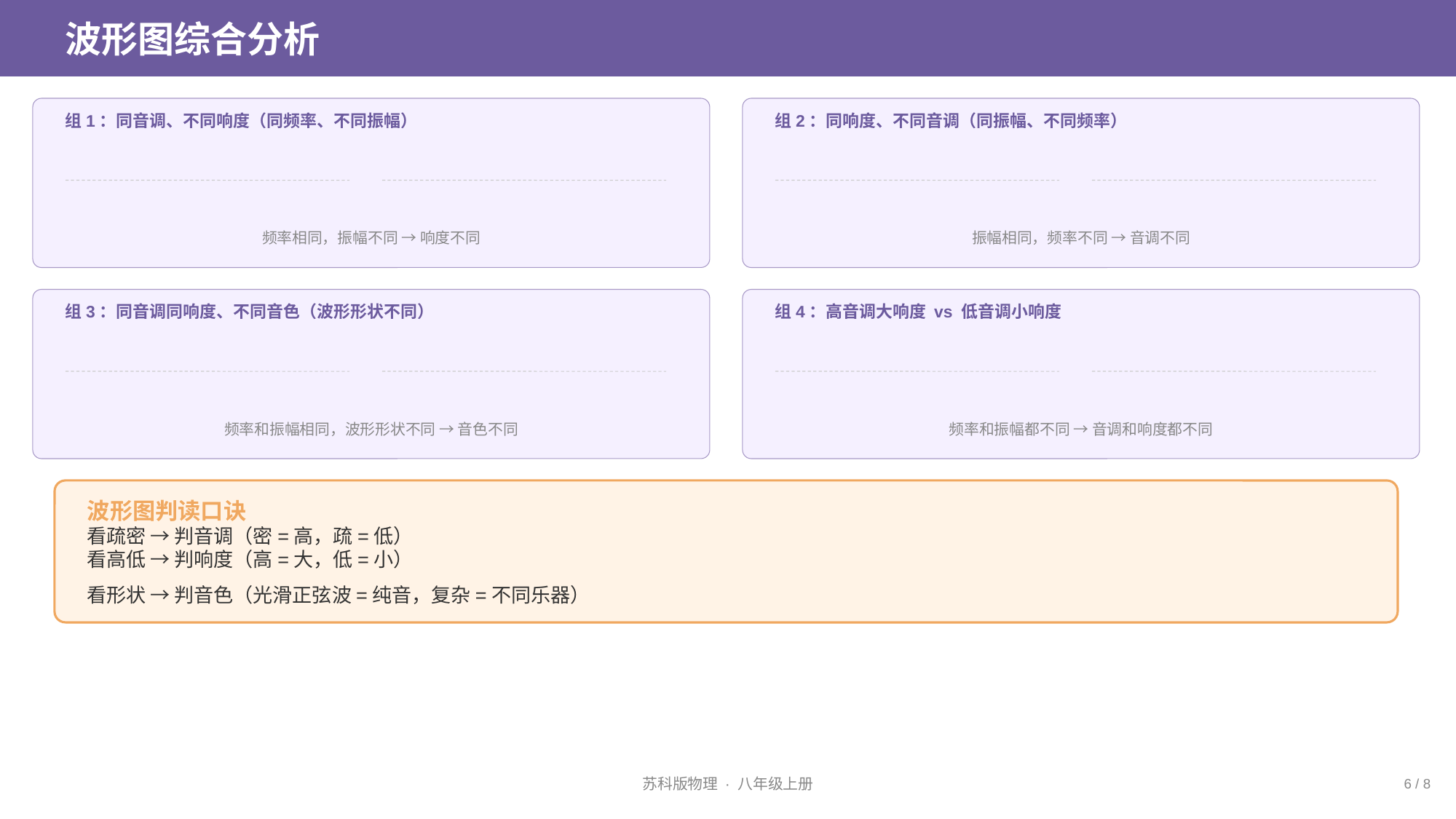

波形图综合分析

组1：同音调、不同响度（同频率、不同振幅）
组2：同响度、不同音调（同振幅、不同频率）

频率相同，振幅不同 → 响度不同
振幅相同，频率不同 → 音调不同

组3：同音调同响度、不同音色（波形形状不同）
组4：高音调大响度 vs 低音调小响度

频率和振幅相同，波形形状不同 → 音色不同
频率和振幅都不同 → 音调和响度都不同

波形图判读口诀
看疏密 → 判音调（密=高，疏=低）
看高低 → 判响度（高=大，低=小）
看形状 → 判音色（光滑正弦波=纯音，复杂=不同乐器）
苏科版物理 · 八年级上册
6 / 8